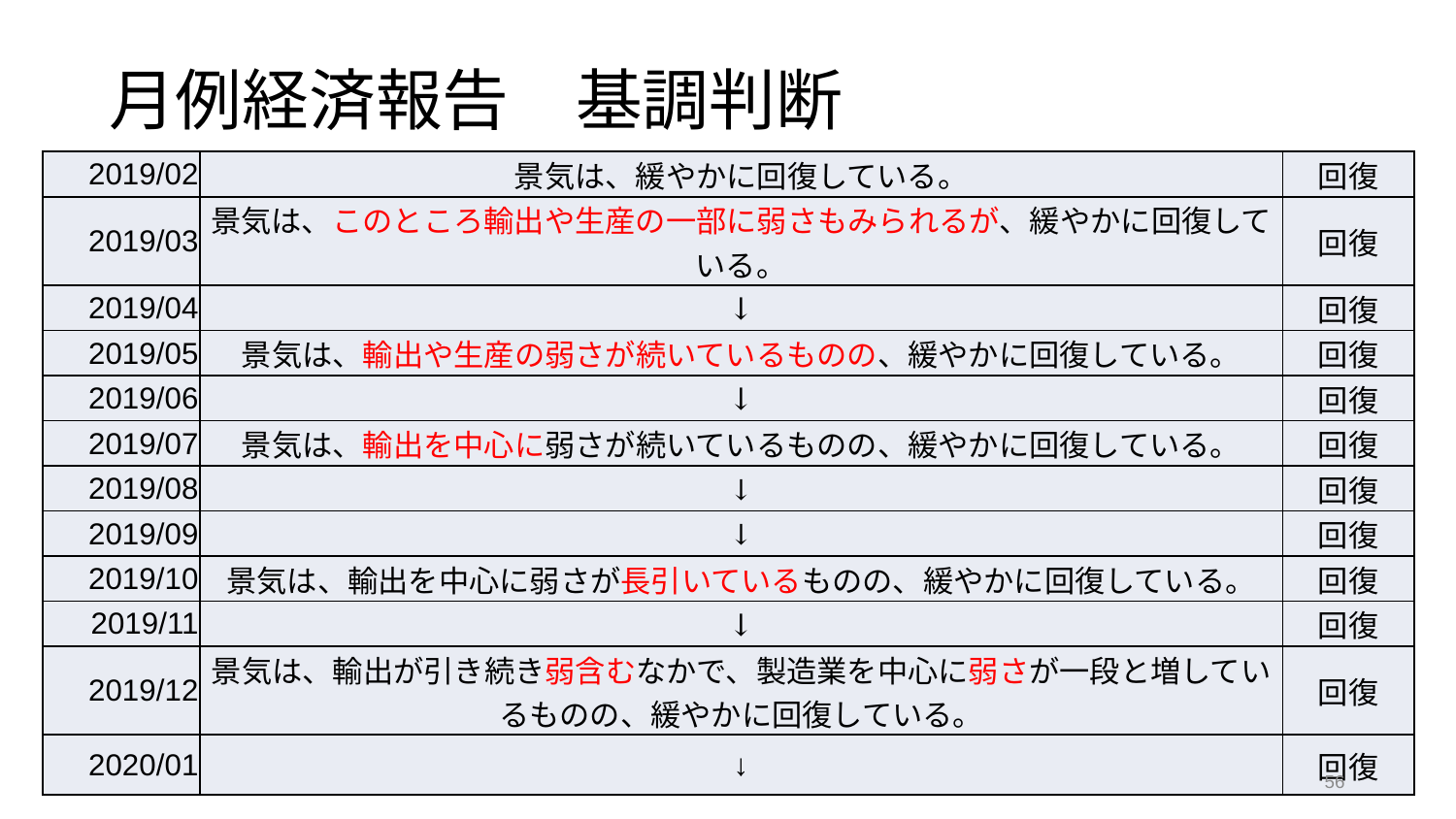

# 月例経済報告　基調判断
| 2019/02 | 景気は、緩やかに回復している。 | 回復 |
| --- | --- | --- |
| 2019/03 | 景気は、このところ輸出や生産の一部に弱さもみられるが、緩やかに回復している。 | 回復 |
| 2019/04 | ↓ | 回復 |
| 2019/05 | 景気は、輸出や生産の弱さが続いているものの、緩やかに回復している。 | 回復 |
| 2019/06 | ↓ | 回復 |
| 2019/07 | 景気は、輸出を中心に弱さが続いているものの、緩やかに回復している。 | 回復 |
| 2019/08 | ↓ | 回復 |
| 2019/09 | ↓ | 回復 |
| 2019/10 | 景気は、輸出を中心に弱さが長引いているものの、緩やかに回復している。 | 回復 |
| 2019/11 | ↓ | 回復 |
| 2019/12 | 景気は、輸出が引き続き弱含むなかで、製造業を中心に弱さが一段と増しているものの、緩やかに回復している。 | 回復 |
| 2020/01 | ↓ | 回復 |
56